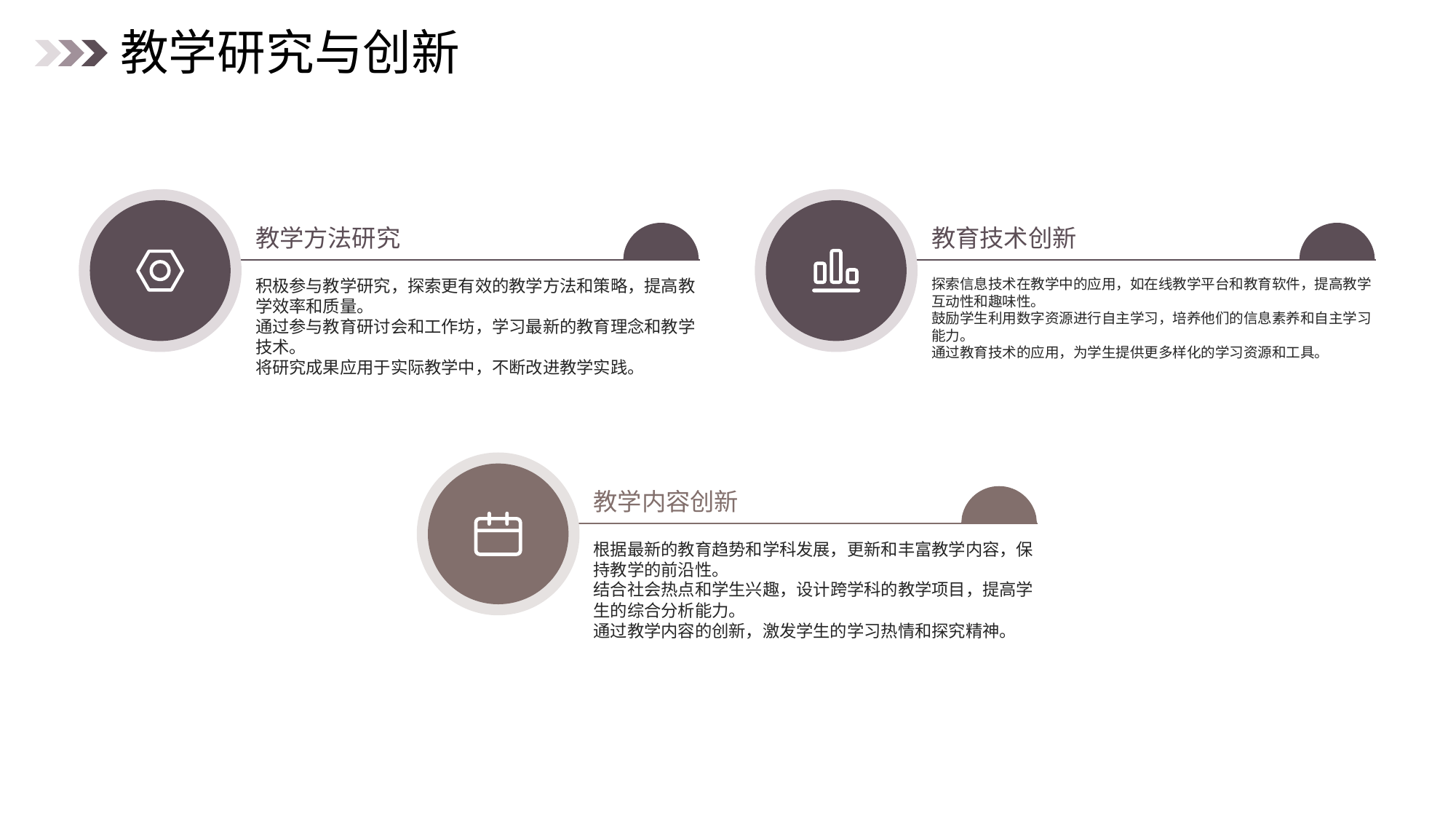

教学研究与创新

教学方法研究
教育技术创新

积极参与教学研究，探索更有效的教学方法和策略，提高教学效率和质量。
通过参与教育研讨会和工作坊，学习最新的教育理念和教学技术。
将研究成果应用于实际教学中，不断改进教学实践。
探索信息技术在教学中的应用，如在线教学平台和教育软件，提高教学互动性和趣味性。
鼓励学生利用数字资源进行自主学习，培养他们的信息素养和自主学习能力。
通过教育技术的应用，为学生提供更多样化的学习资源和工具。
教学内容创新

根据最新的教育趋势和学科发展，更新和丰富教学内容，保持教学的前沿性。
结合社会热点和学生兴趣，设计跨学科的教学项目，提高学生的综合分析能力。
通过教学内容的创新，激发学生的学习热情和探究精神。